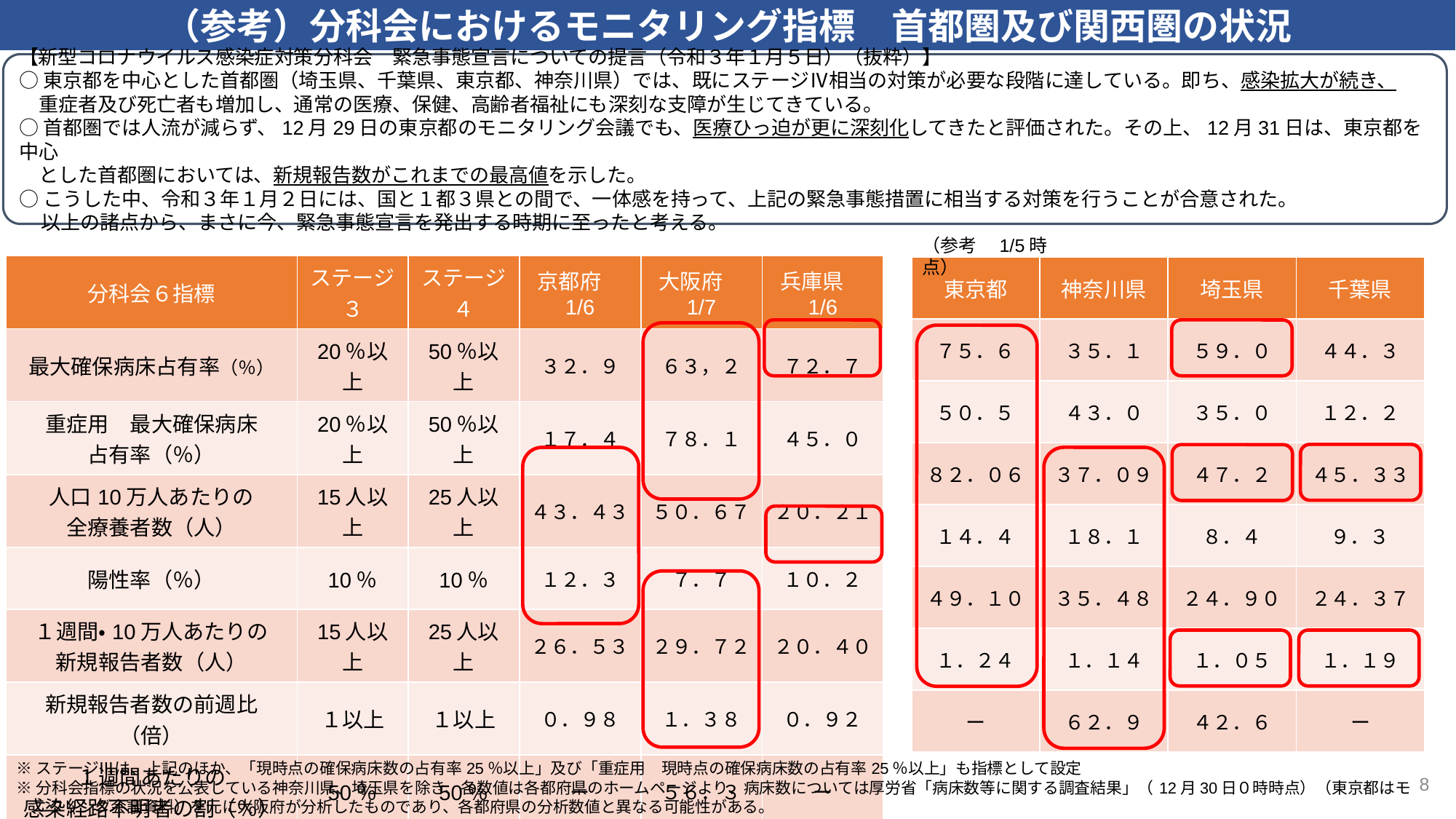

（参考）分科会におけるモニタリング指標　首都圏及び関西圏の状況
【新型コロナウイルス感染症対策分科会　緊急事態宣言についての提言（令和３年１月５日）（抜粋）】
○東京都を中心とした首都圏（埼玉県、千葉県、東京都、神奈川県）では、既にステージⅣ相当の対策が必要な段階に達している。即ち、感染拡大が続き、
　重症者及び死亡者も増加し、通常の医療、保健、高齢者福祉にも深刻な支障が生じてきている。
○首都圏では人流が減らず、12月29日の東京都のモニタリング会議でも、医療ひっ迫が更に深刻化してきたと評価された。その上、12月31日は、東京都を中心
　とした首都圏においては、新規報告数がこれまでの最高値を示した。
○こうした中、令和３年１月２日には、国と１都３県との間で、一体感を持って、上記の緊急事態措置に相当する対策を行うことが合意された。
    以上の諸点から、まさに今、緊急事態宣言を発出する時期に至ったと考える。
（参考　1/5時点）
| 分科会６指標 | ステージ３ | ステージ４ | 京都府　 1/6 | 大阪府　 1/7 | 兵庫県　 1/6 |
| --- | --- | --- | --- | --- | --- |
| 最大確保病床占有率（％） | 20％以上 | 50％以上 | ３２．９ | ６３，２ | ７２．７ |
| 重症用　最大確保病床 占有率（％） | 20％以上 | 50％以上 | １７．４ | ７８．１ | ４５．０ |
| 人口10万人あたりの 全療養者数（人） | 15人以上 | 25人以上 | ４３．４３ | ５０．６７ | ２０．２１ |
| 陽性率（％） | 10％ | 10％ | １２．３ | ７．７ | １０．２ |
| １週間・10万人あたりの 新規報告者数（人） | 15人以上 | 25人以上 | ２６．５３ | ２９．７２ | ２０．４０ |
| 新規報告者数の前週比（倍） | １以上 | １以上 | ０．９８ | １．３８ | ０．９２ |
| １週間あたりの 感染経路不明者の割（％） | 50％ | 50％ | ー | ５６．３ | ー |
| 東京都 | 神奈川県 | 埼玉県 | 千葉県 |
| --- | --- | --- | --- |
| ７５．６ | ３５．１ | ５９．０ | ４４．３ |
| ５０．５ | ４３．０ | ３５．０ | １２．２ |
| ８２．０６ | ３７．０９ | ４７．２ | ４５．３３ |
| １４．４ | １８．１ | ８．４ | ９．３ |
| ４９．１０ | ３５．４８ | ２４．９０ | ２４．３７ |
| １．２４ | １．１４ | １．０５ | １．１９ |
| ー | ６２．９ | ４２．６ | ー |

※ステージⅢは、上記のほか、「現時点の確保病床数の占有率25％以上」及び「重症用　現時点の確保病床数の占有率25％以上」も指標として設定
※分科会指標の状況を公表している神奈川県、埼玉県を除き、各数値は各都府県のホームページより、病床数については厚労省「病床数等に関する調査結果」（12月30日０時時点）（東京都はモ
　ニタリング会議資料）を元に大阪府が分析したものであり、各都府県の分析数値と異なる可能性がある。
8